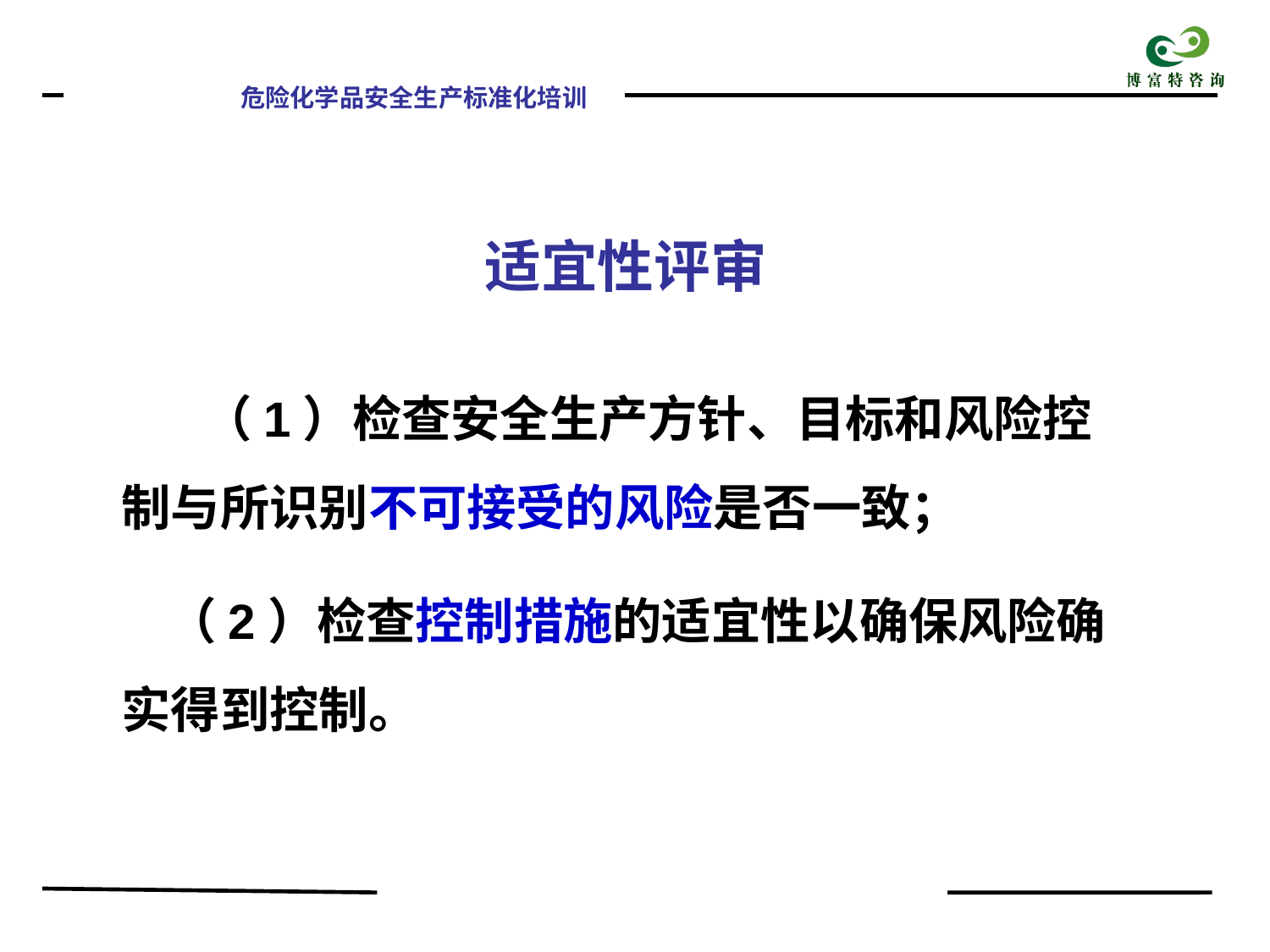

适宜性评审

         （1）检查安全生产方针、目标和风险控制与所识别不可接受的风险是否一致；
   （2）检查控制措施的适宜性以确保风险确实得到控制。